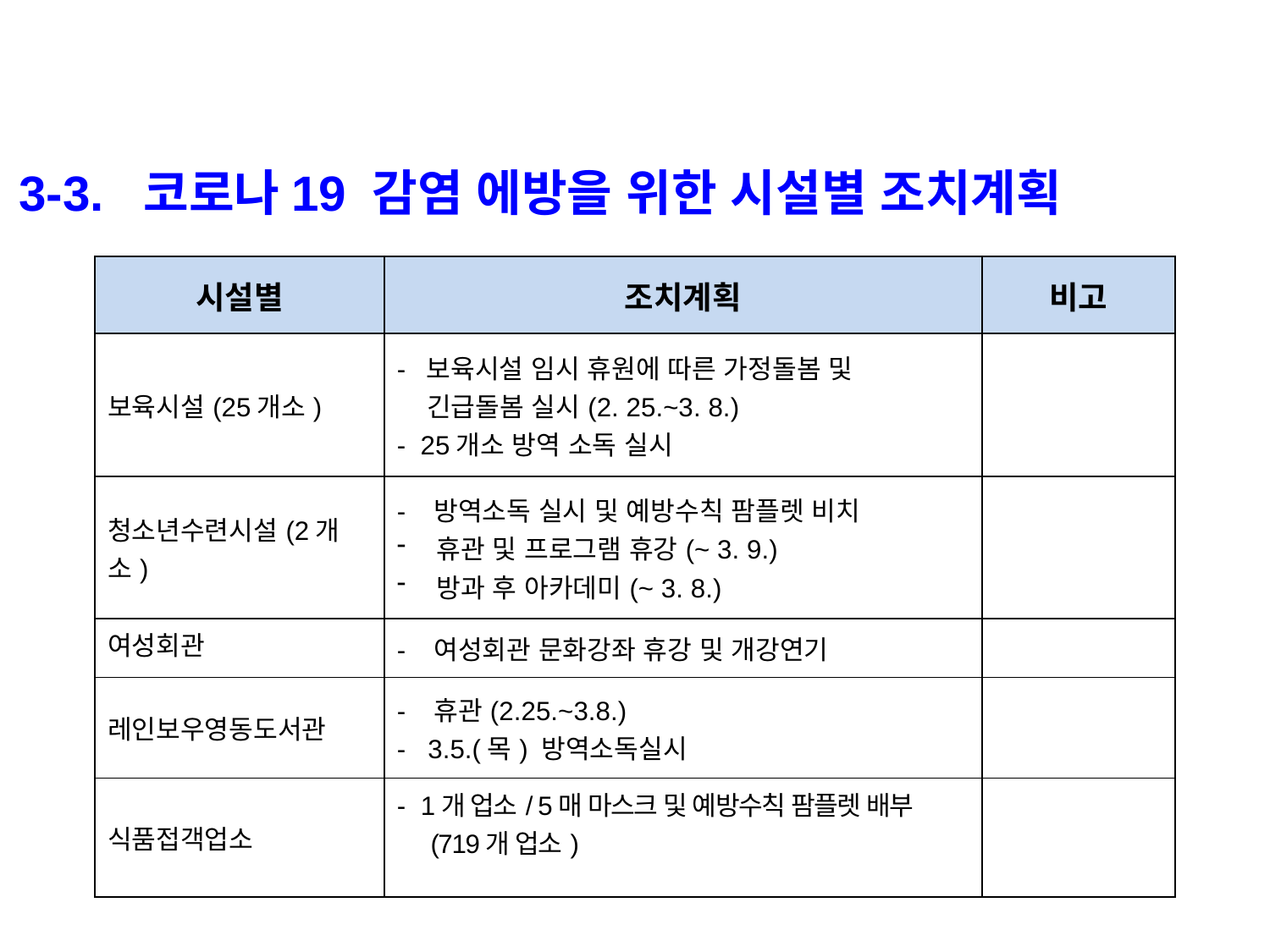

3-3.  코로나19 감염 에방을 위한 시설별 조치계획

| 시설별 | 조치계획 | 비고 |
| --- | --- | --- |
| 보육시설(25개소) | - 보육시설 임시 휴원에 따른 가정돌봄 및 긴급돌봄 실시(2. 25.~3. 8.) - 25개소 방역 소독 실시 |  |
| 청소년수련시설(2개소) | - 방역소독 실시 및 예방수칙 팜플렛 비치 휴관 및 프로그램 휴강(~ 3. 9.) 방과 후 아카데미(~ 3. 8.) |  |
| 여성회관 | - 여성회관 문화강좌 휴강 및 개강연기 |  |
| 레인보우영동도서관 | - 휴관(2.25.~3.8.) - 3.5.(목) 방역소독실시 |  |
| 식품접객업소 | - 1개 업소/ 5매 마스크 및 예방수칙 팜플렛 배부 (719개 업소) |  |